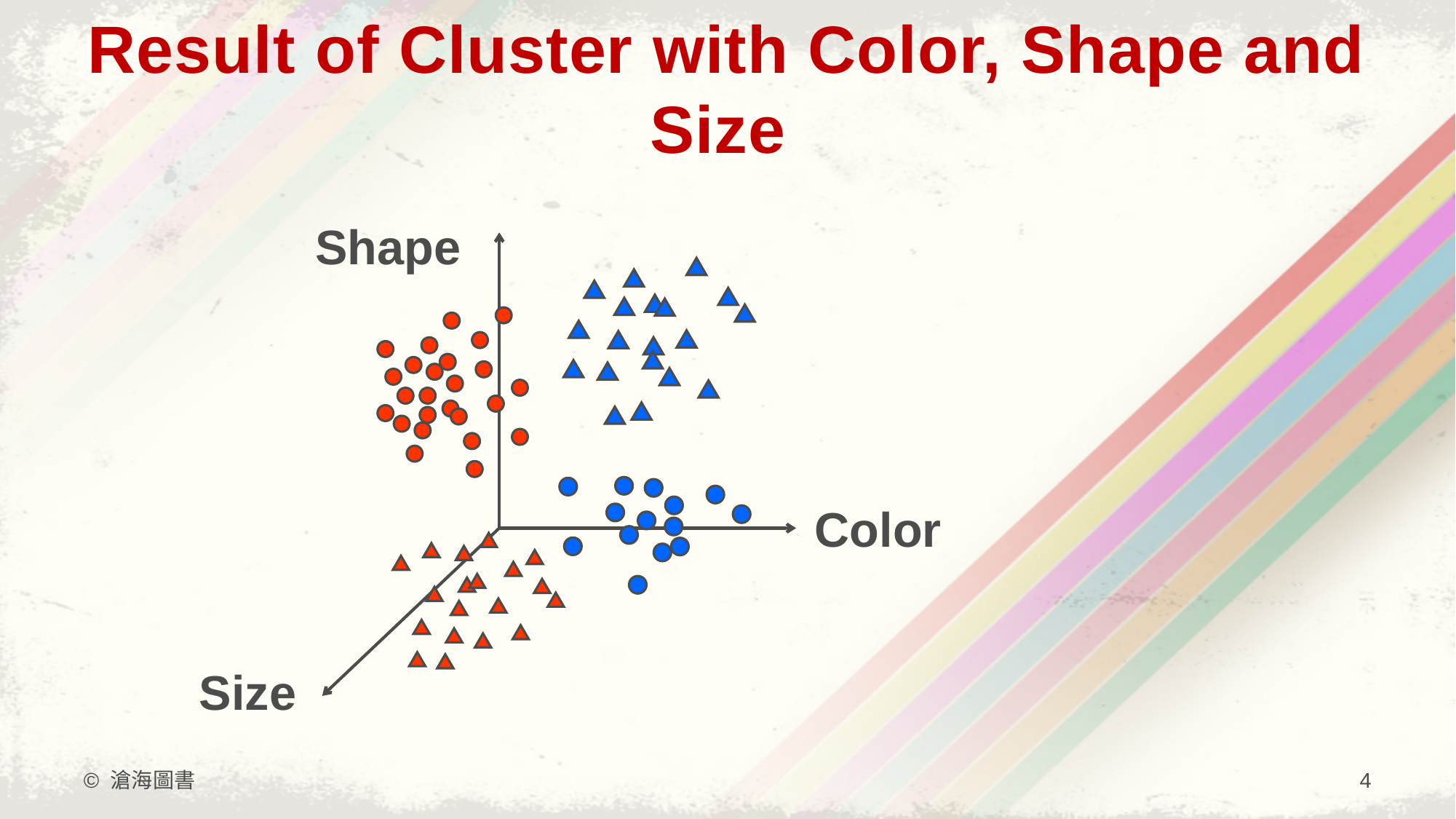

# Result of Cluster with Color, Shape and Size

Shape

Color

Size
© 滄海圖書
4